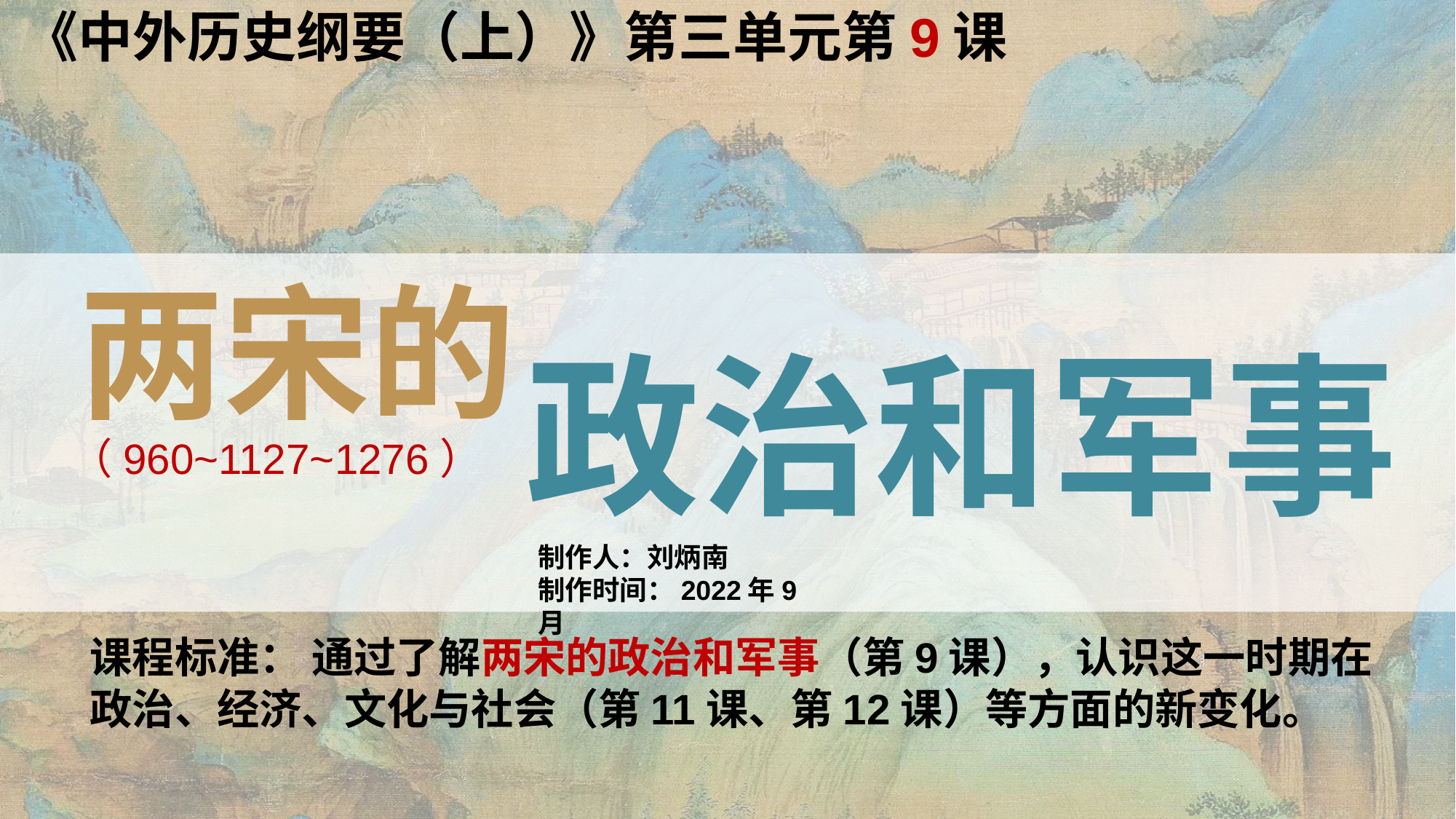

《中外历史纲要（上）》第三单元第9课

两宋的
政治和军事
（960~1127~1276）
制作人：刘炳南
制作时间：2022年9月
课程标准： 通过了解两宋的政治和军事（第9课），认识这一时期在政治、经济、文化与社会（第11课、第12课）等方面的新变化。